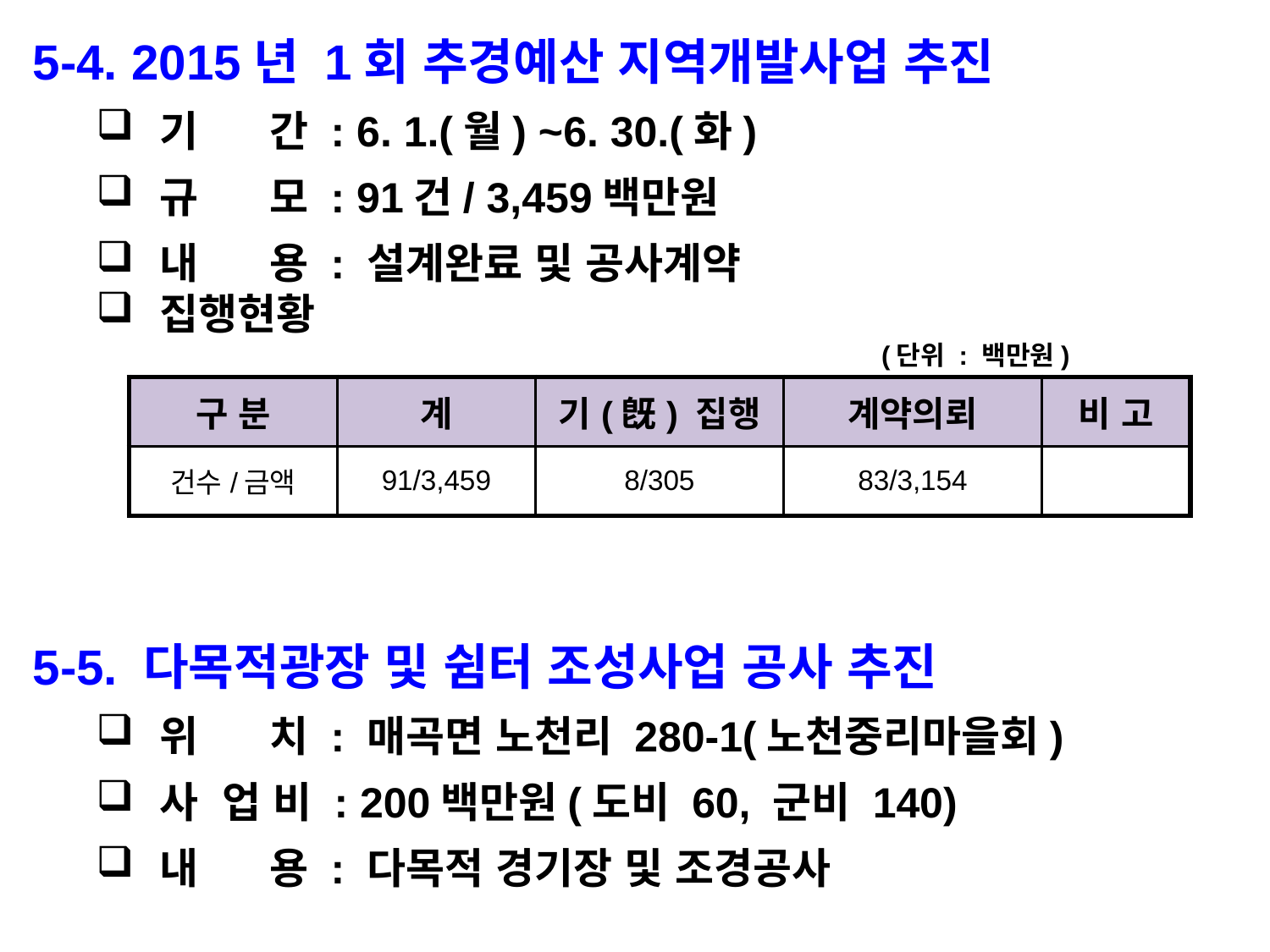

5-4. 2015년 1회 추경예산 지역개발사업 추진
기      간 : 6. 1.(월) ~6. 30.(화)
규      모 : 91건/ 3,459백만원
내      용 : 설계완료 및 공사계약
집행현황
                                                                                                          (단위 : 백만원)

| 구 분 | 계 | 기(旣) 집행 | 계약의뢰 | 비 고 |
| --- | --- | --- | --- | --- |
| 건수/금액 | 91/3,459 | 8/305 | 83/3,154 |  |

5-5. 다목적광장 및 쉼터 조성사업 공사 추진
위      치 : 매곡면 노천리 280-1(노천중리마을회)
사  업 비 : 200백만원(도비 60, 군비 140)
내      용 : 다목적 경기장 및 조경공사